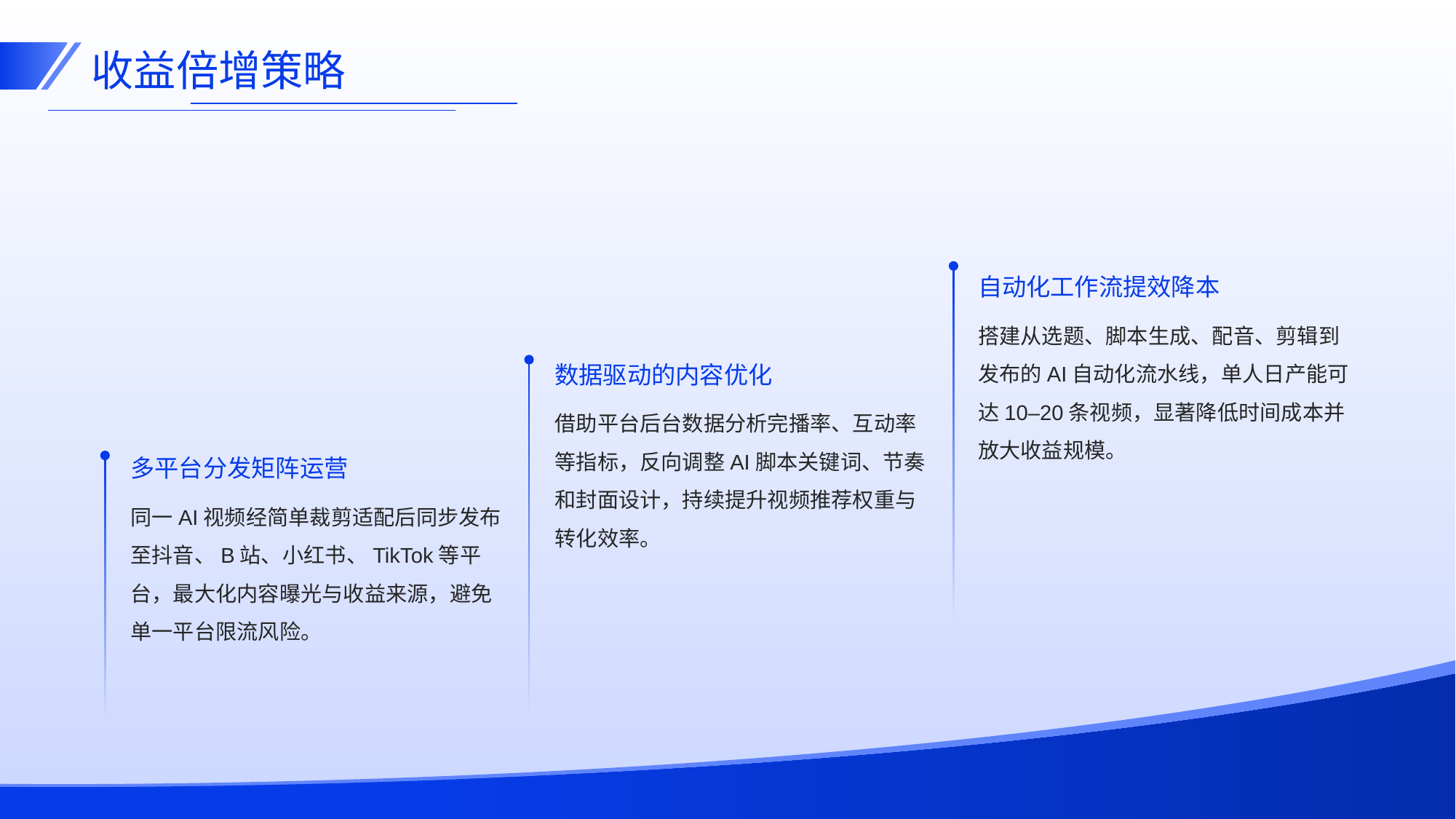

收益倍增策略

自动化工作流提效降本

数据驱动的内容优化
搭建从选题、脚本生成、配音、剪辑到发布的AI自动化流水线，单人日产能可达10–20条视频，显著降低时间成本并放大收益规模。

借助平台后台数据分析完播率、互动率等指标，反向调整AI脚本关键词、节奏和封面设计，持续提升视频推荐权重与转化效率。
多平台分发矩阵运营

同一AI视频经简单裁剪适配后同步发布至抖音、B站、小红书、TikTok等平台，最大化内容曝光与收益来源，避免单一平台限流风险。